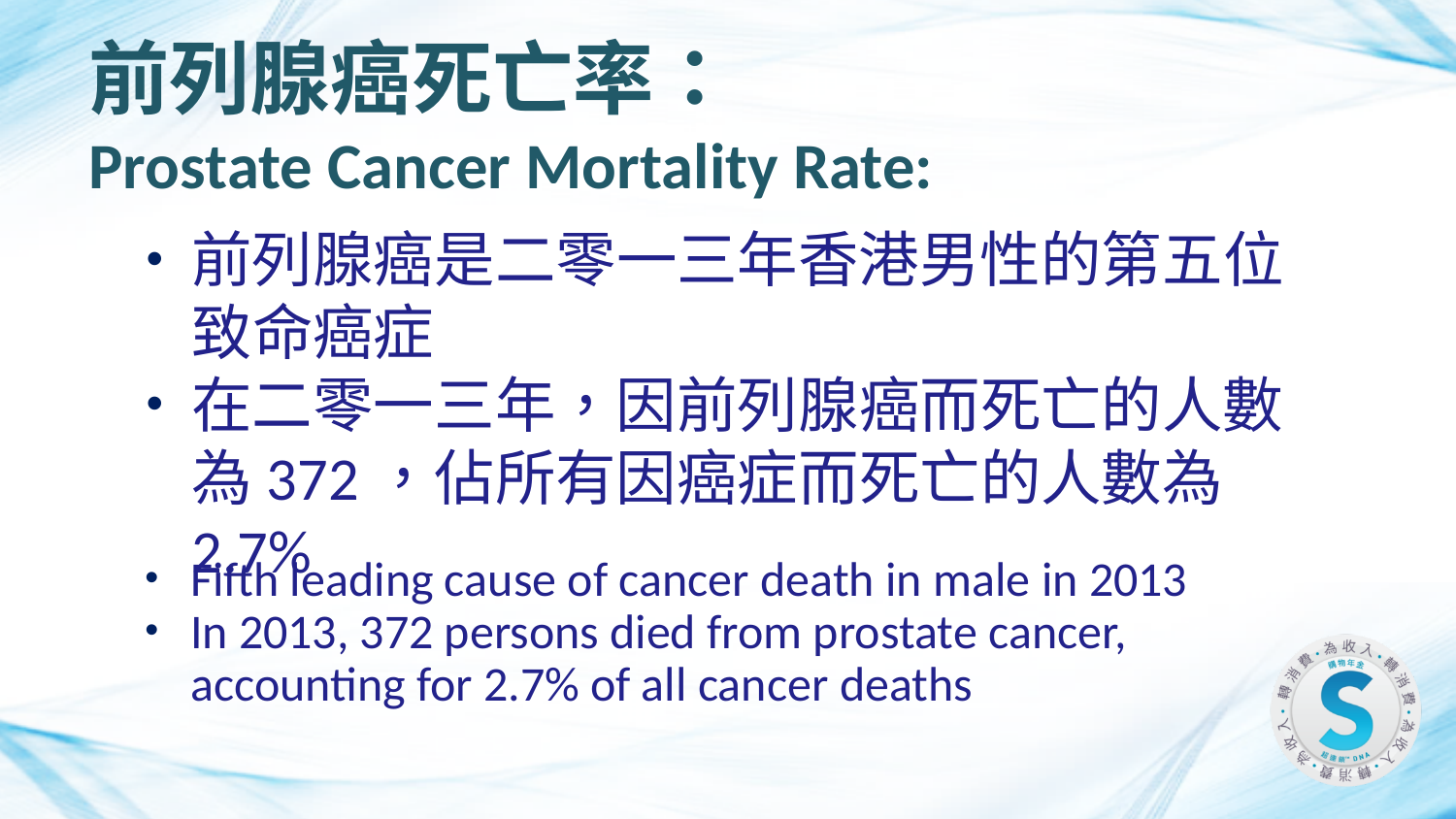

前列腺癌死亡率：
Prostate Cancer Mortality Rate:
前列腺癌是二零一三年香港男性的第五位致命癌症
在二零一三年，因前列腺癌而死亡的人數為372，佔所有因癌症而死亡的人數為 2.7%
Fifth leading cause of cancer death in male in 2013
In 2013, 372 persons died from prostate cancer, accounting for 2.7% of all cancer deaths